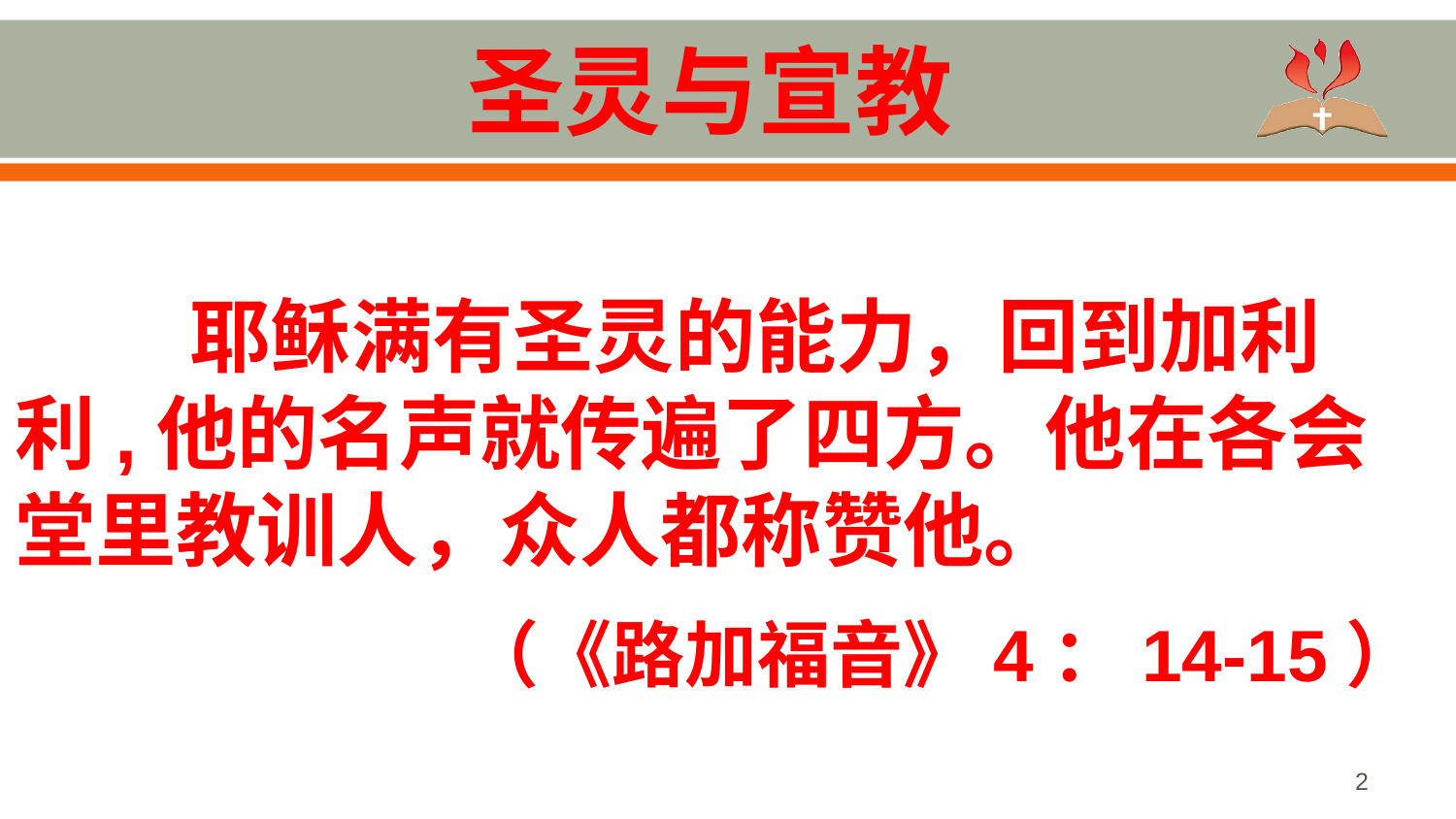

# 圣灵与宣教

                   耶稣满有圣灵的能力，回到加利利,他的名声就传遍了四方。他在各会堂里教训人，众人都称赞他。
                    （《路加福音》4：14-15）

2